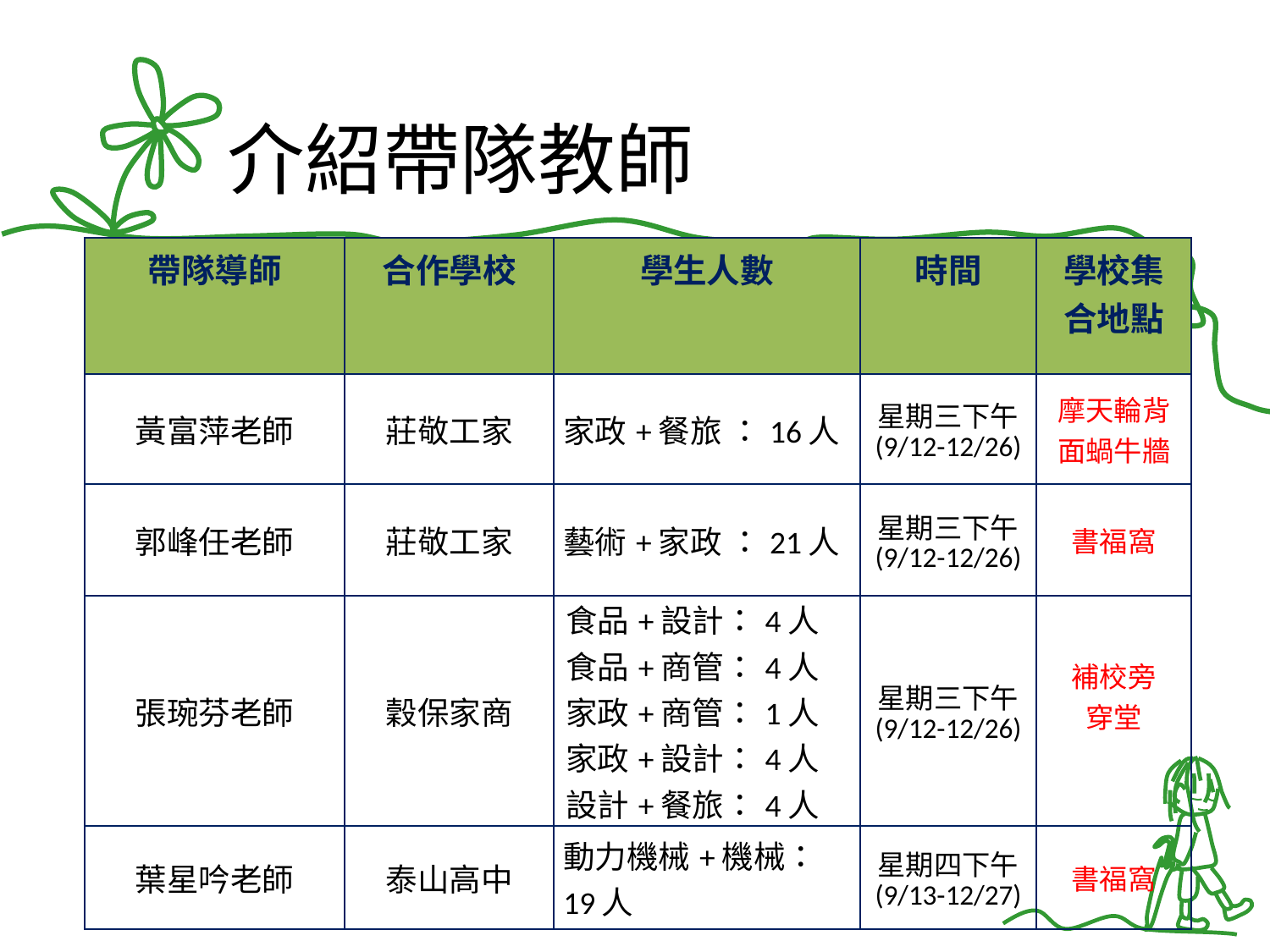

# 介紹帶隊教師
| 帶隊導師 | 合作學校 | 學生人數 | 時間 | 學校集合地點 |
| --- | --- | --- | --- | --- |
| 黃富萍老師 | 莊敬工家 | 家政+餐旅 ：16人 | 星期三下午 (9/12-12/26) | 摩天輪背面蝸牛牆 |
| 郭峰任老師 | 莊敬工家 | 藝術+家政 ：21人 | 星期三下午 (9/12-12/26) | 書福窩 |
| 張琬芬老師 | 穀保家商 | 食品+設計：4人 食品+商管：4人 家政+商管：1人 家政+設計：4人 設計+餐旅：4人 | 星期三下午 (9/12-12/26) | 補校旁 穿堂 |
| 葉星吟老師 | 泰山高中 | 動力機械+機械：19人 | 星期四下午 (9/13-12/27) | 書福窩 |